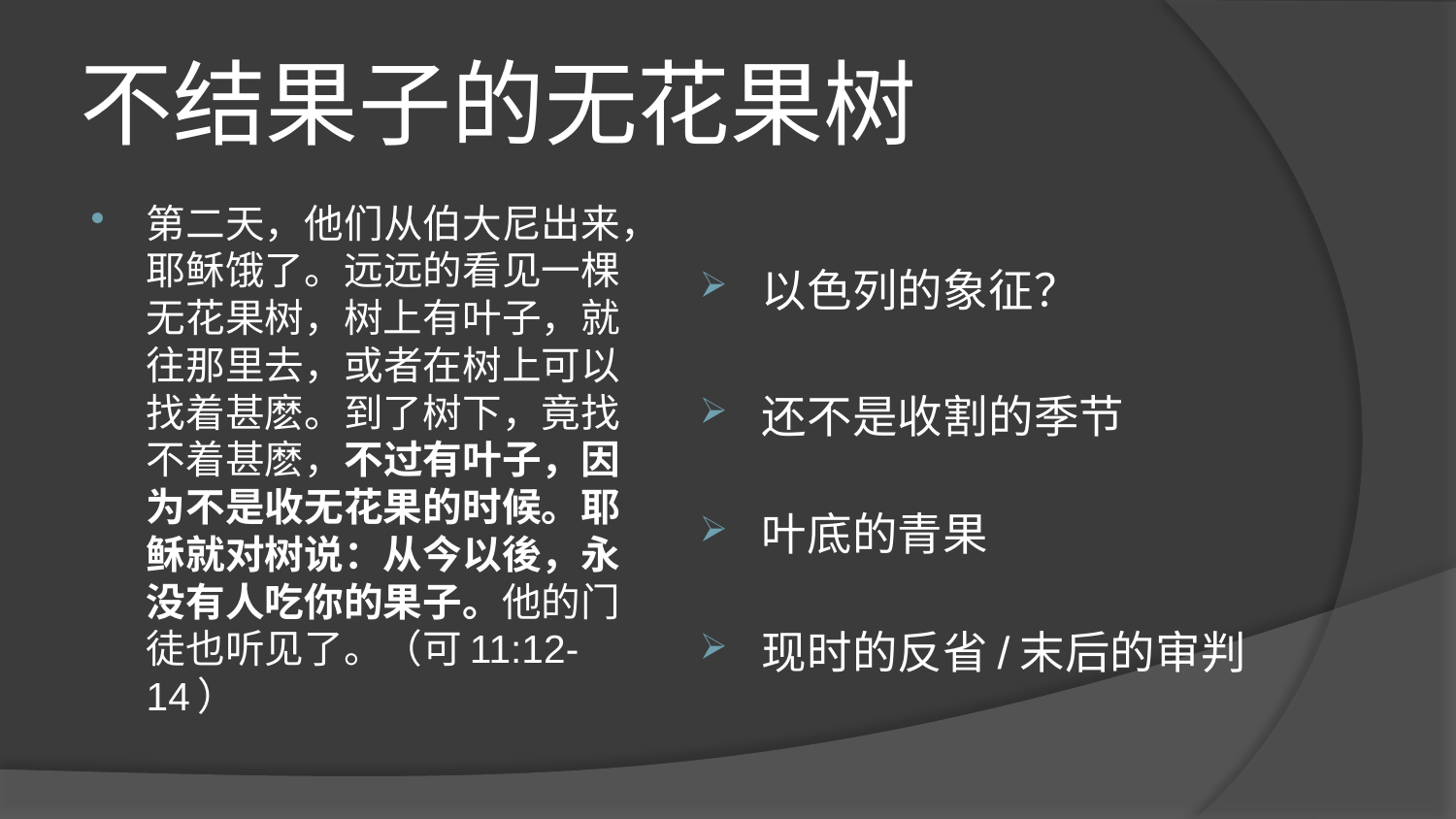

# 不结果子的无花果树
第二天，他们从伯大尼出来，耶稣饿了。远远的看见一棵无花果树，树上有叶子，就往那里去，或者在树上可以找着甚麽。到了树下，竟找不着甚麽，不过有叶子，因为不是收无花果的时候。耶稣就对树说：从今以後，永没有人吃你的果子。他的门徒也听见了。（可11:12-14）

以色列的象征？

还不是收割的季节
叶底的青果
现时的反省/末后的审判